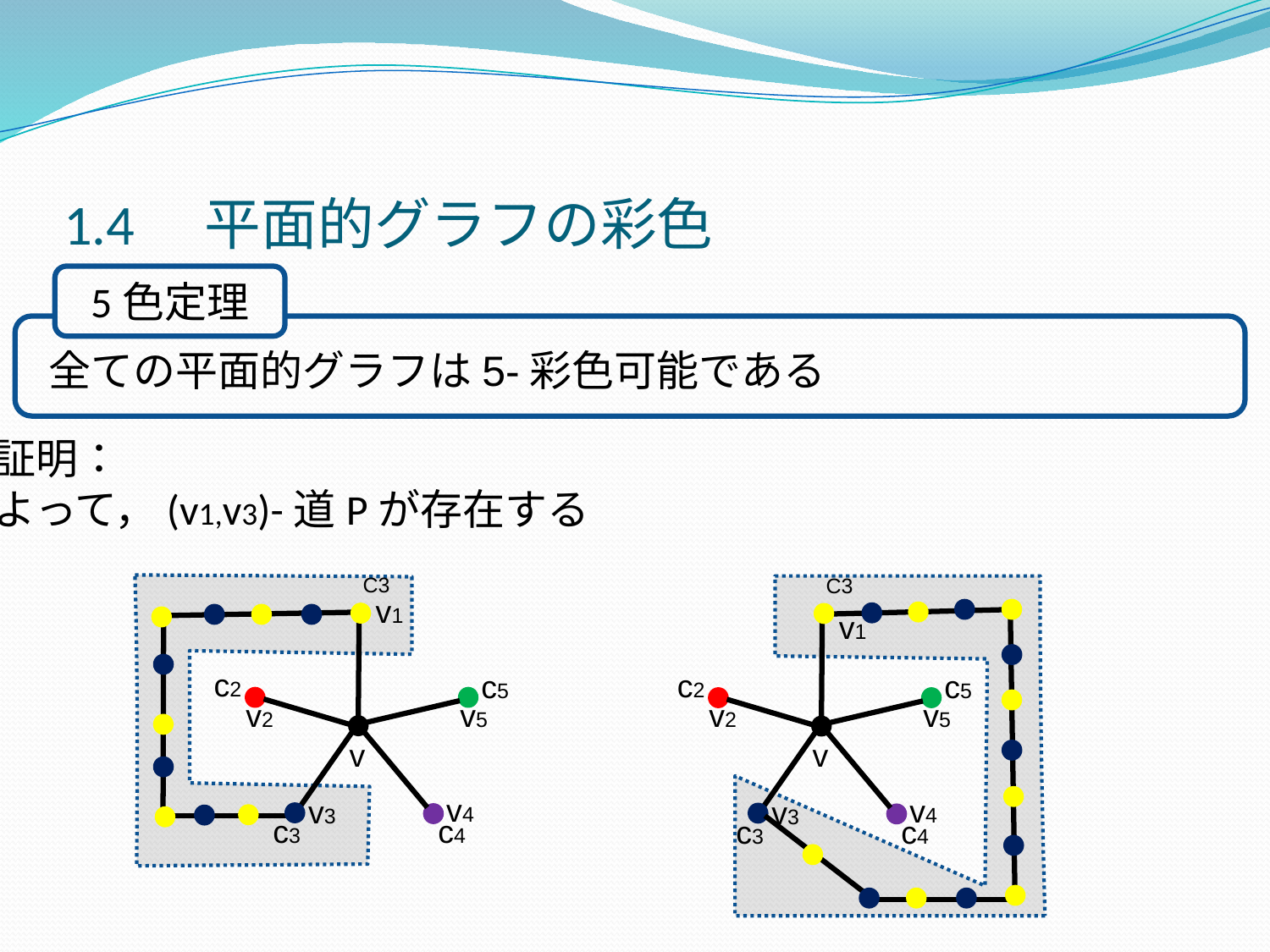

# 1.4　平面的グラフの彩色

5色定理

全ての平面的グラフは5-彩色可能である

証明：
よって，(v1,v3)-道Pが存在する

C3
C3

v1

v2
v5
v
v4
v3

v1

v2
v5
v
v4
v3

c2
c2
c5
c5

c3
c4
c3
c4